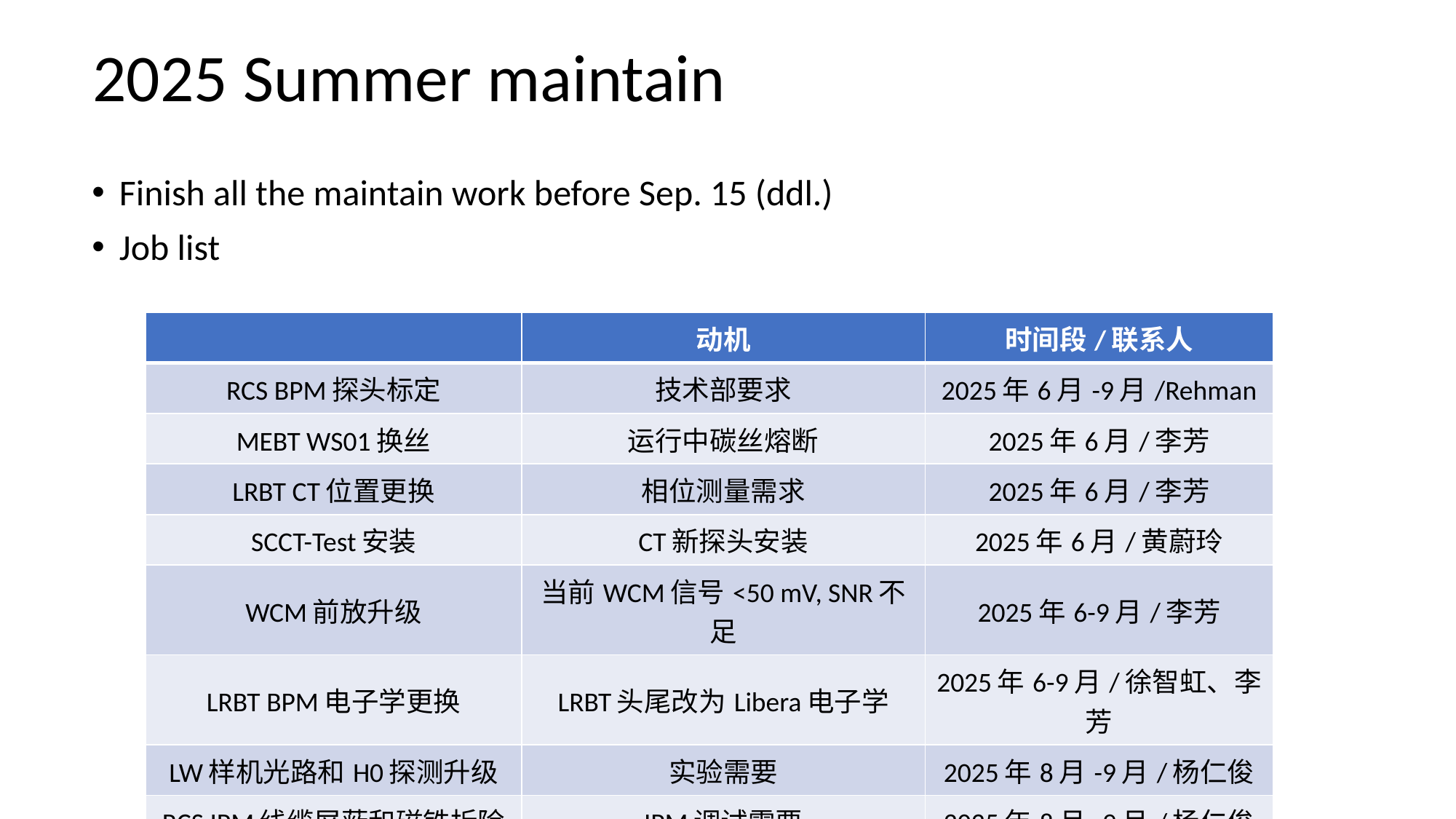

# 2025 Summer maintain
Finish all the maintain work before Sep. 15 (ddl.)
Job list
|  | 动机 | 时间段/联系人 |
| --- | --- | --- |
| RCS BPM探头标定 | 技术部要求 | 2025年6月-9月/Rehman |
| MEBT WS01换丝 | 运行中碳丝熔断 | 2025年6月/李芳 |
| LRBT CT位置更换 | 相位测量需求 | 2025年6月/李芳 |
| SCCT-Test安装 | CT新探头安装 | 2025年6月/黄蔚玲 |
| WCM前放升级 | 当前WCM信号<50 mV, SNR不足 | 2025年6-9月/李芳 |
| LRBT BPM电子学更换 | LRBT头尾改为Libera电子学 | 2025年6-9月/徐智虹、李芳 |
| LW样机光路和H0探测升级 | 实验需要 | 2025年8月-9月/杨仁俊 |
| RCS IPM线缆屏蔽和磁铁拆除 | IPM调试需要 | 2025年8月-9月/杨仁俊 |